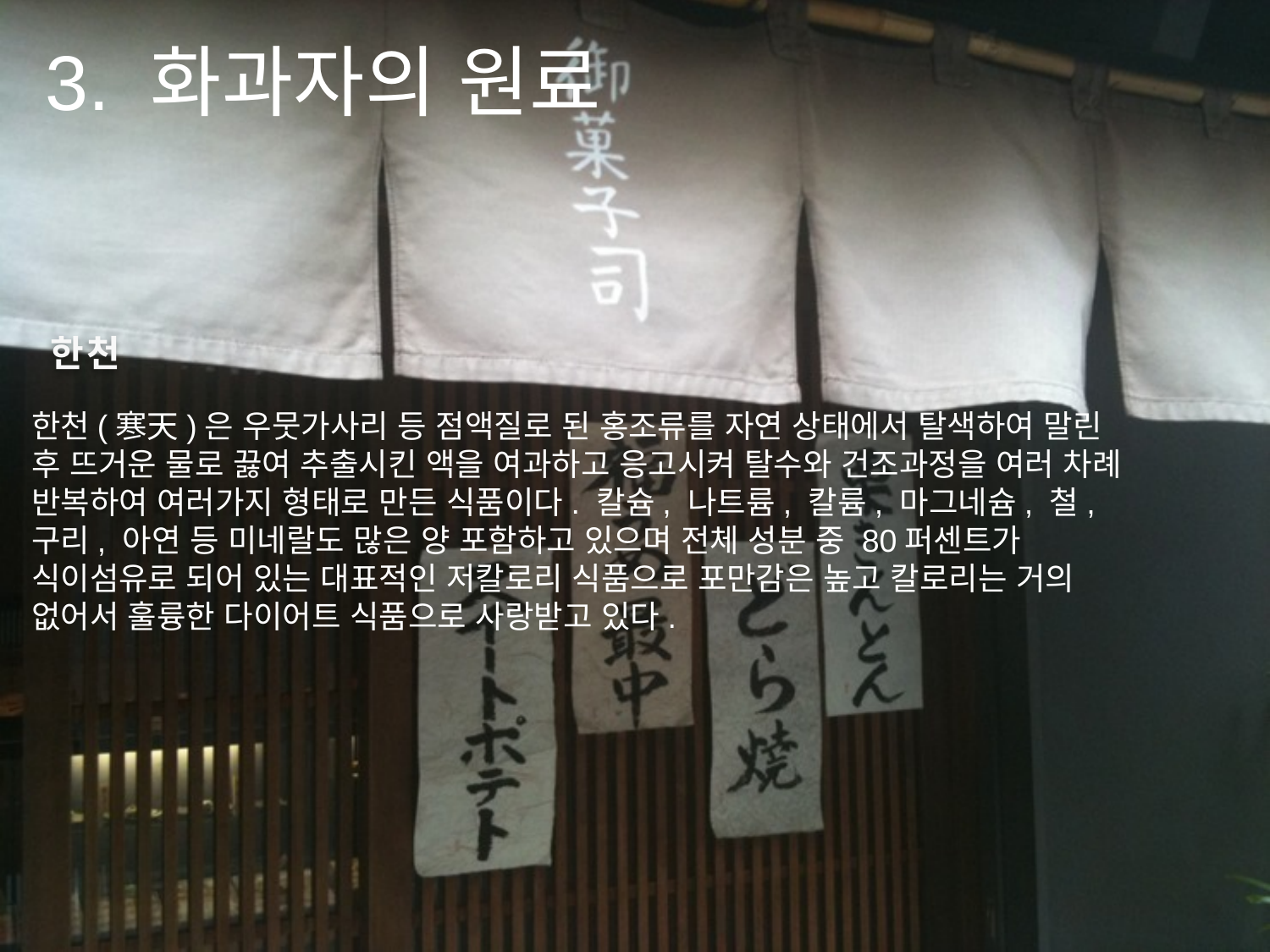

# 3. 화과자의 원료

  한천

한천(寒天)은 우뭇가사리 등 점액질로 된 홍조류를 자연 상태에서 탈색하여 말린 후 뜨거운 물로 끓여 추출시킨 액을 여과하고 응고시켜 탈수와 건조과정을 여러 차례 반복하여 여러가지 형태로 만든 식품이다. 칼슘, 나트륨, 칼륨, 마그네슘, 철, 구리, 아연 등 미네랄도 많은 양 포함하고 있으며 전체 성분 중 80퍼센트가 식이섬유로 되어 있는 대표적인 저칼로리 식품으로 포만감은 높고 칼로리는 거의 없어서 훌륭한 다이어트 식품으로 사랑받고 있다.